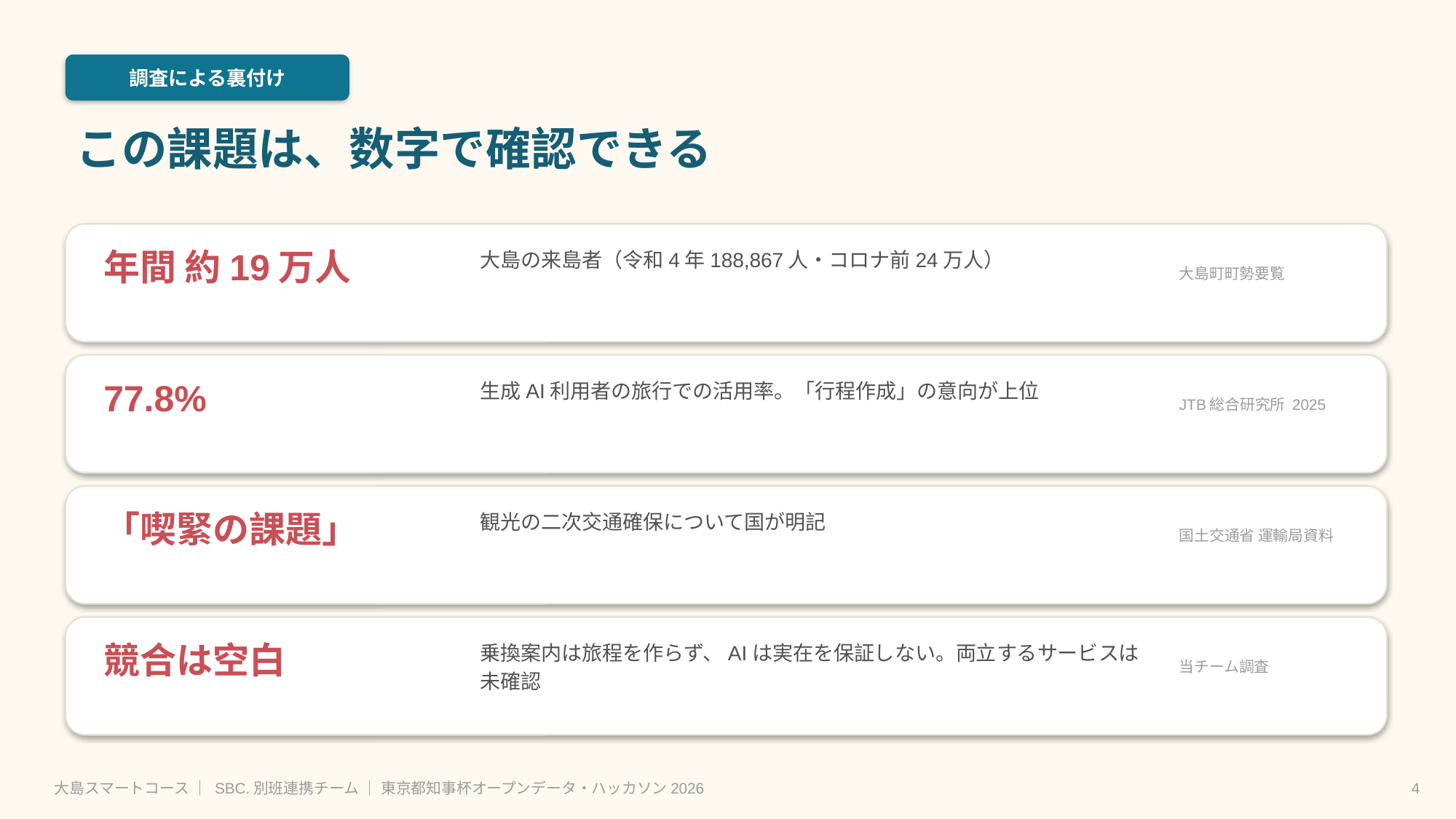

調査による裏付け
この課題は、数字で確認できる

大島の来島者（令和4年188,867人・コロナ前24万人）
年間 約19万人
大島町町勢要覧

生成AI利用者の旅行での活用率。「行程作成」の意向が上位
77.8%
JTB総合研究所 2025

観光の二次交通確保について国が明記
「喫緊の課題」
国土交通省 運輸局資料

乗換案内は旅程を作らず、AIは実在を保証しない。両立するサービスは未確認
競合は空白
当チーム調査
大島スマートコース ｜ SBC.別班連携チーム ｜ 東京都知事杯オープンデータ・ハッカソン2026
4